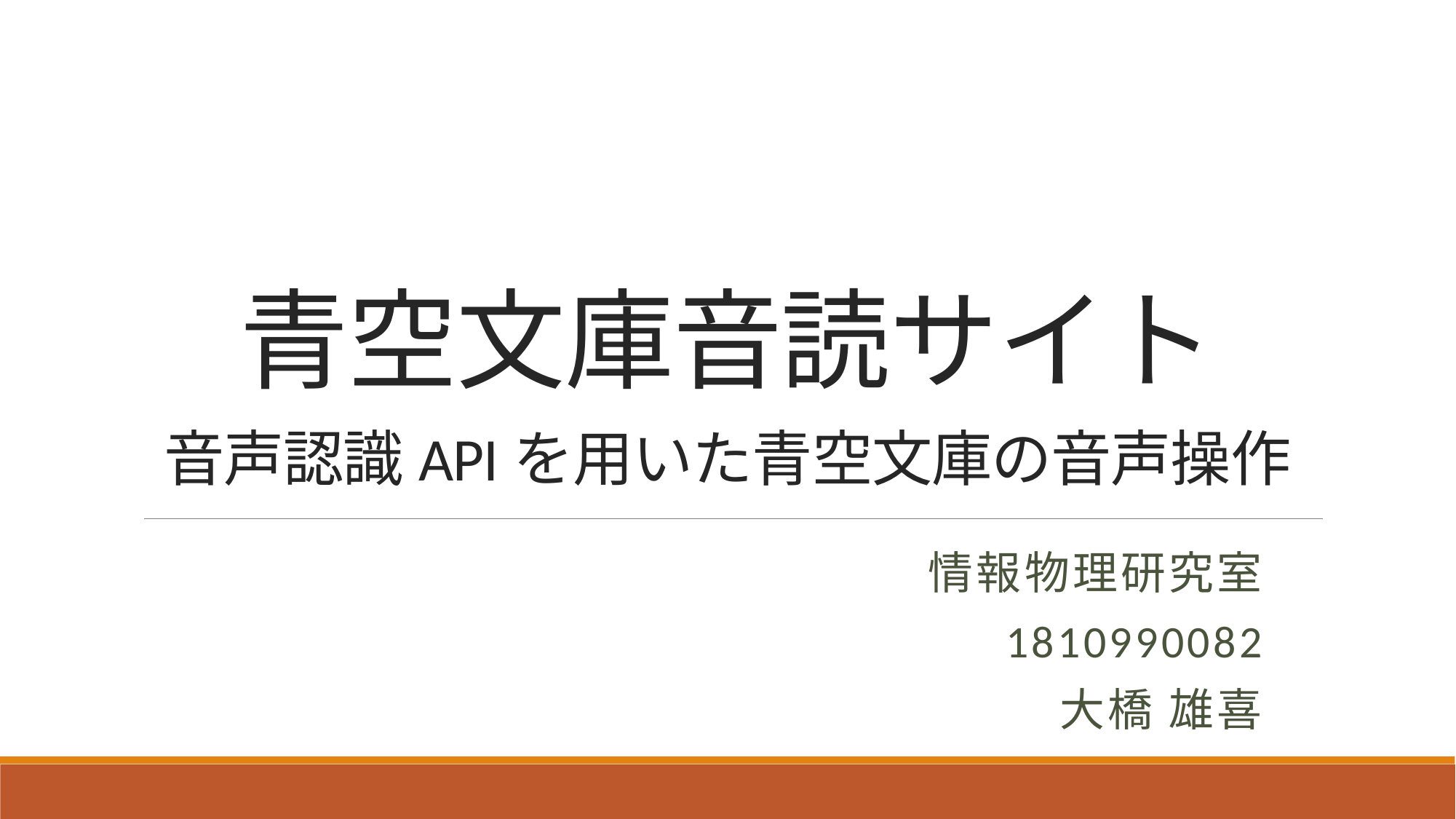

# 青空文庫音読サイト 音声認識APIを用いた青空文庫の音声操作
情報物理研究室
1810990082
大橋 雄喜